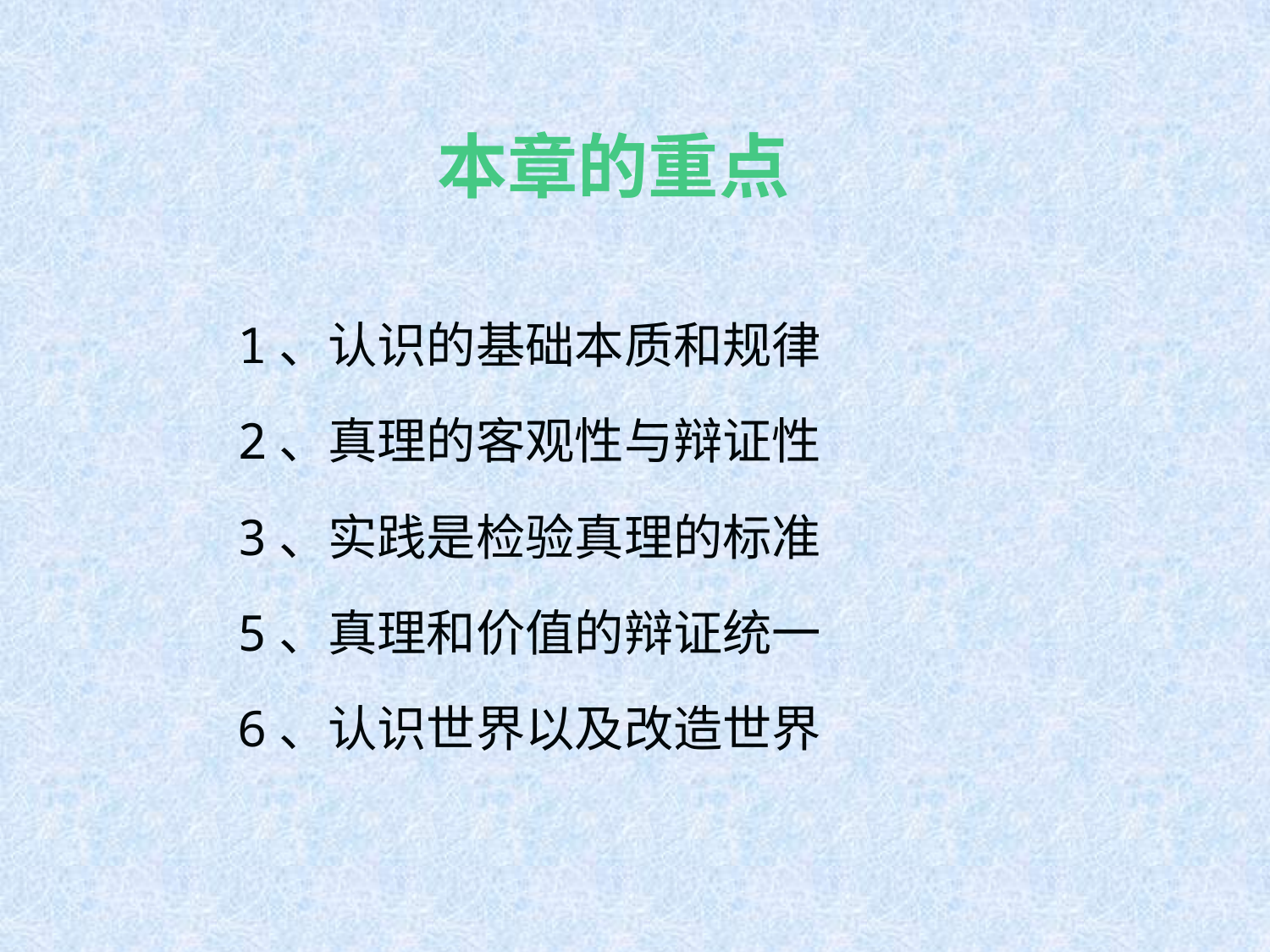

本章的重点
1、认识的基础本质和规律
2、真理的客观性与辩证性
3、实践是检验真理的标准
5、真理和价值的辩证统一
6、认识世界以及改造世界